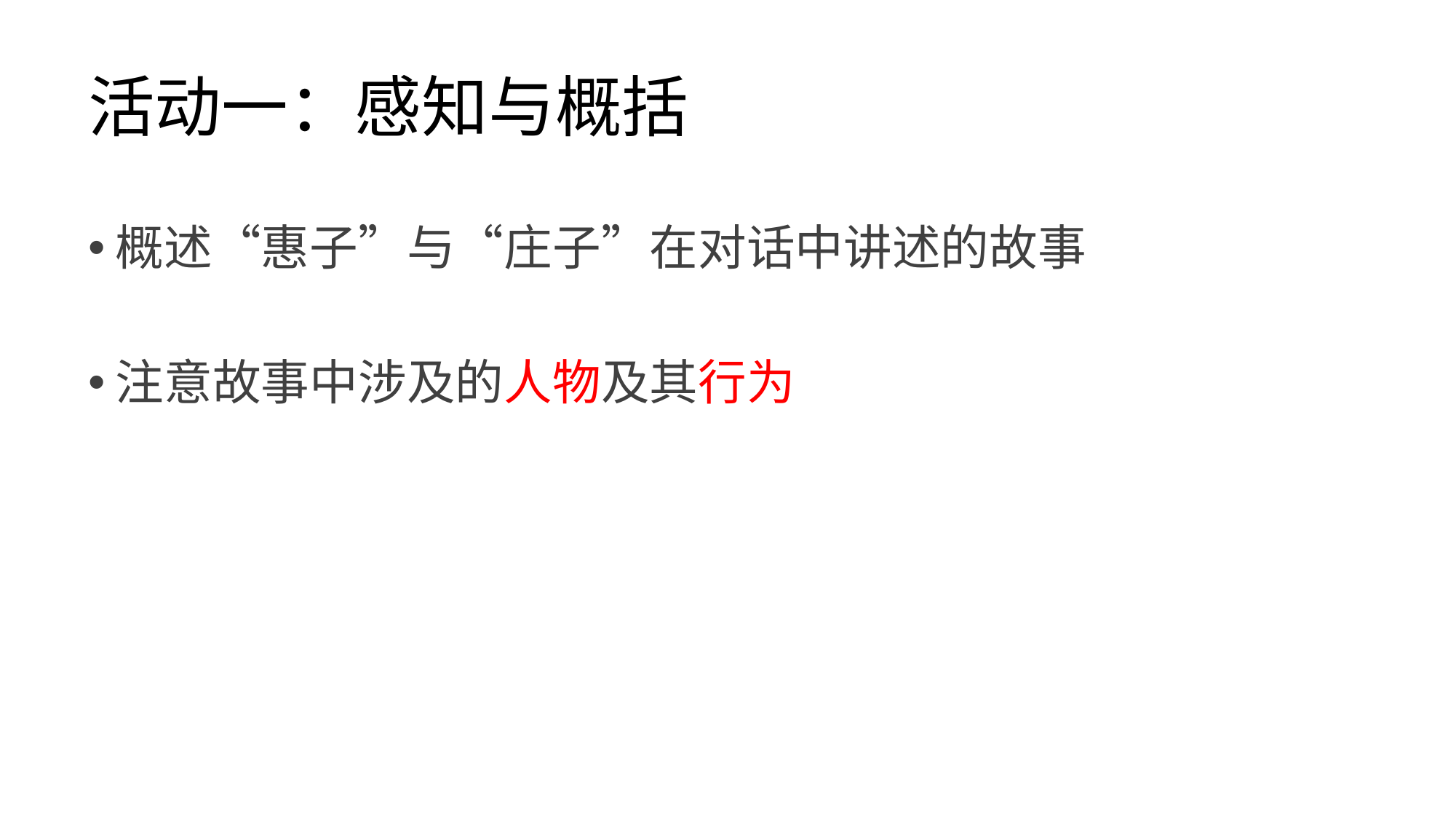

# 活动一：感知与概括
概述“惠子”与“庄子”在对话中讲述的故事

注意故事中涉及的人物及其行为